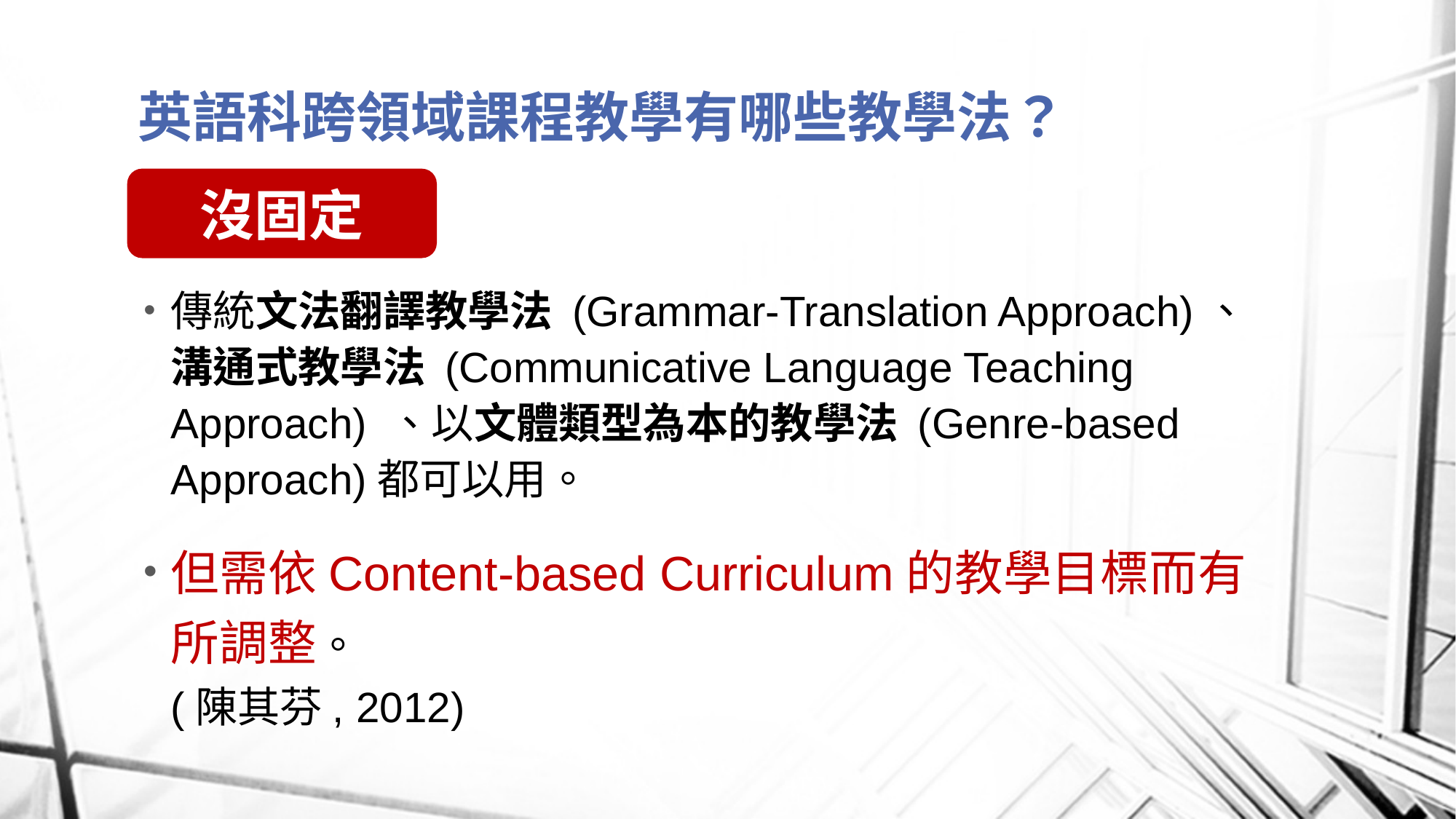

# 英語科跨領域課程教學有哪些教學法？
沒固定
傳統文法翻譯教學法 (Grammar-Translation Approach)、溝通式教學法 (Communicative Language Teaching Approach) 、以文體類型為本的教學法 (Genre-based Approach)都可以用。
但需依Content-based Curriculum的教學目標而有所調整。
(陳其芬, 2012)